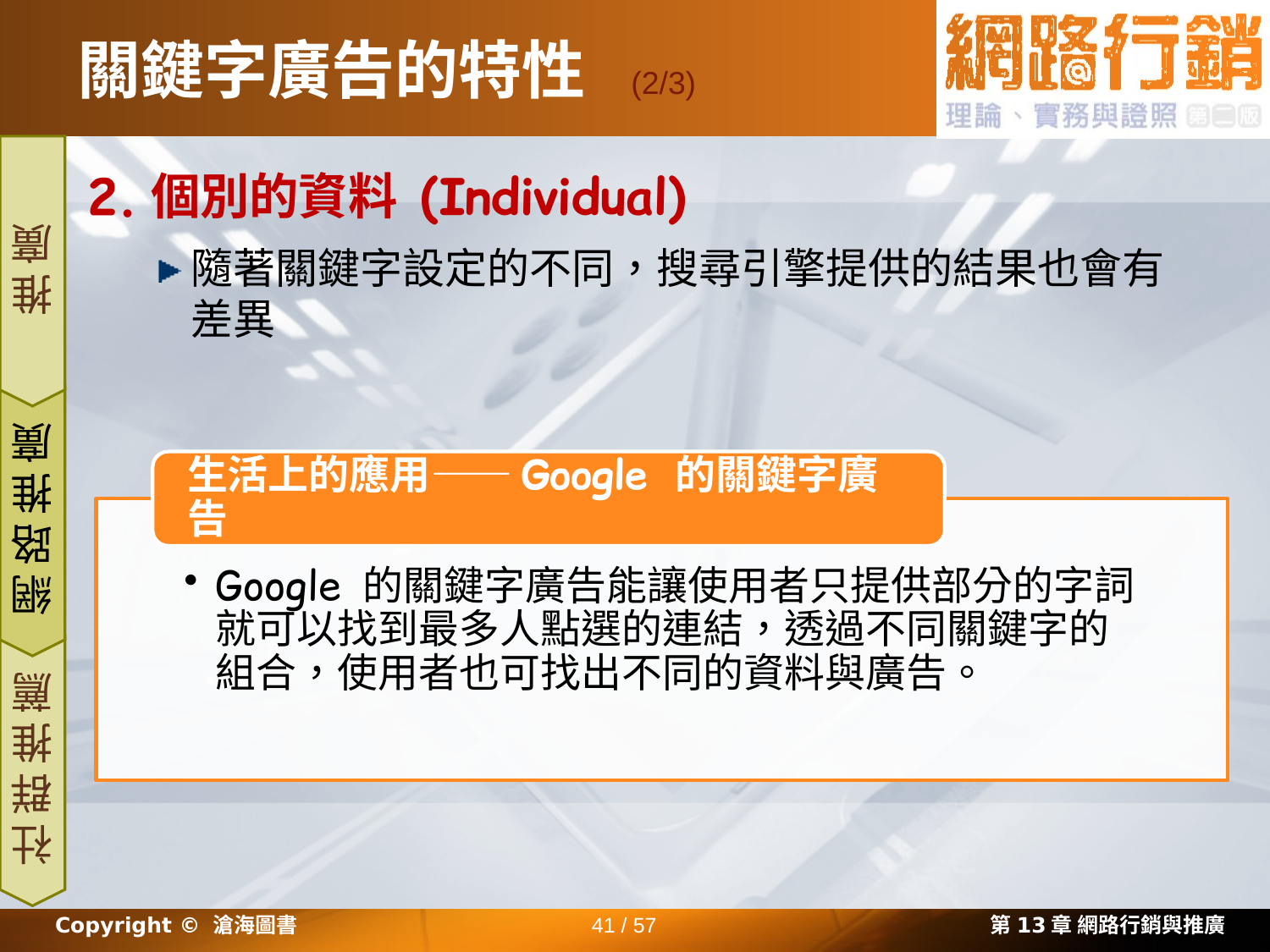

# 關鍵字廣告的特性
(2/3)
2.個別的資料 (Individual)
隨著關鍵字設定的不同，搜尋引擎提供的結果也會有差異
推廣
Google 的關鍵字廣告能讓使用者只提供部分的字詞就可以找到最多人點選的連結，透過不同關鍵字的組合，使用者也可找出不同的資料與廣告。
生活上的應用——Google 的關鍵字廣告
網路推廣
社群推薦
Copyright © 滄海圖書
41 / 57
第13章 網路行銷與推廣